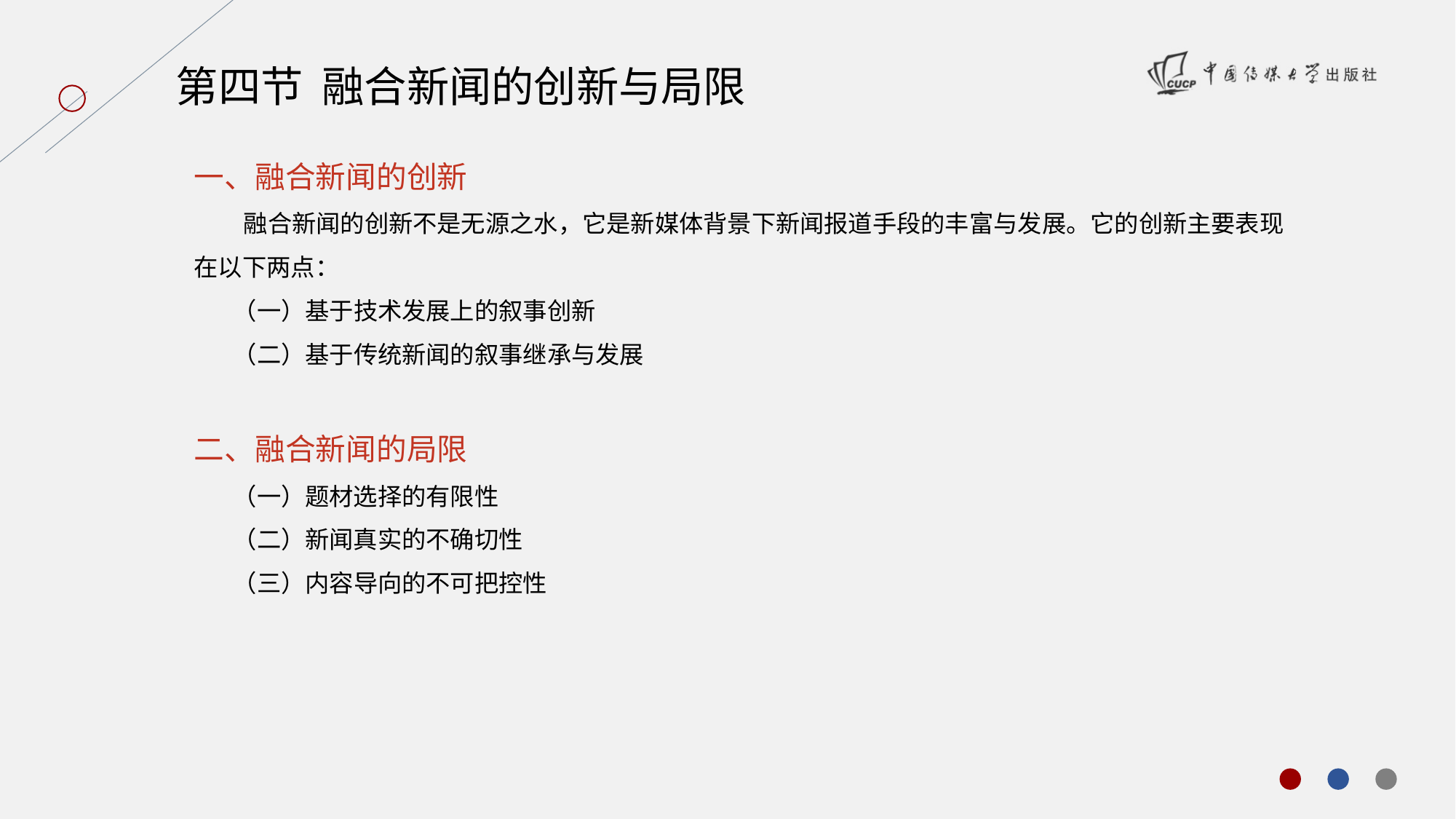

第四节  融合新闻的创新与局限

一、融合新闻的创新
        融合新闻的创新不是无源之水，它是新媒体背景下新闻报道手段的丰富与发展。它的创新主要表现在以下两点：
      （一）基于技术发展上的叙事创新
      （二）基于传统新闻的叙事继承与发展

二、融合新闻的局限
      （一）题材选择的有限性
      （二）新闻真实的不确切性
      （三）内容导向的不可把控性